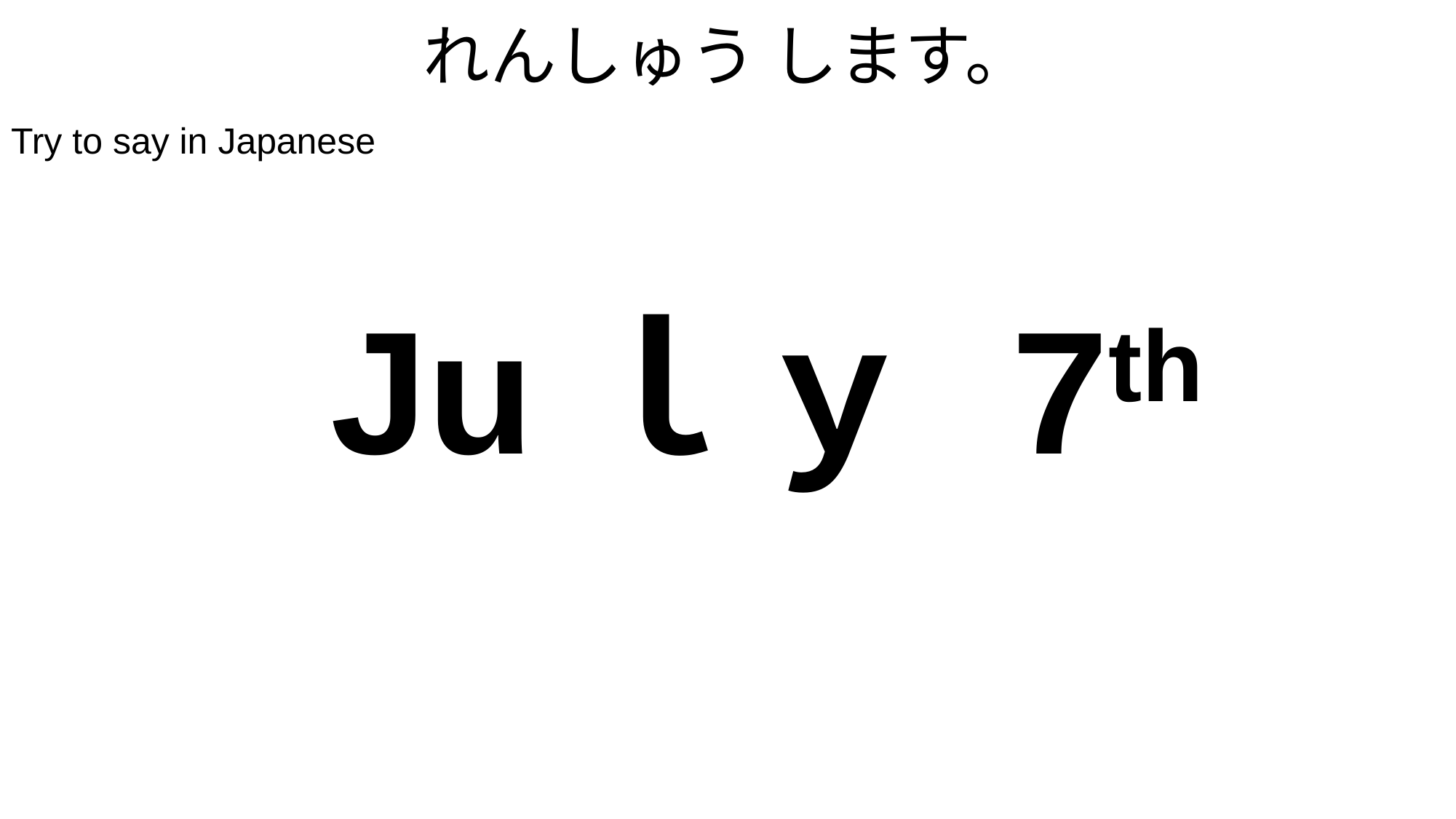

# れんしゅう します。
Try to say in Japanese
| Juｌｙ 7th |
| --- |
| しちがつ ななにち （しちがつ なのか） |